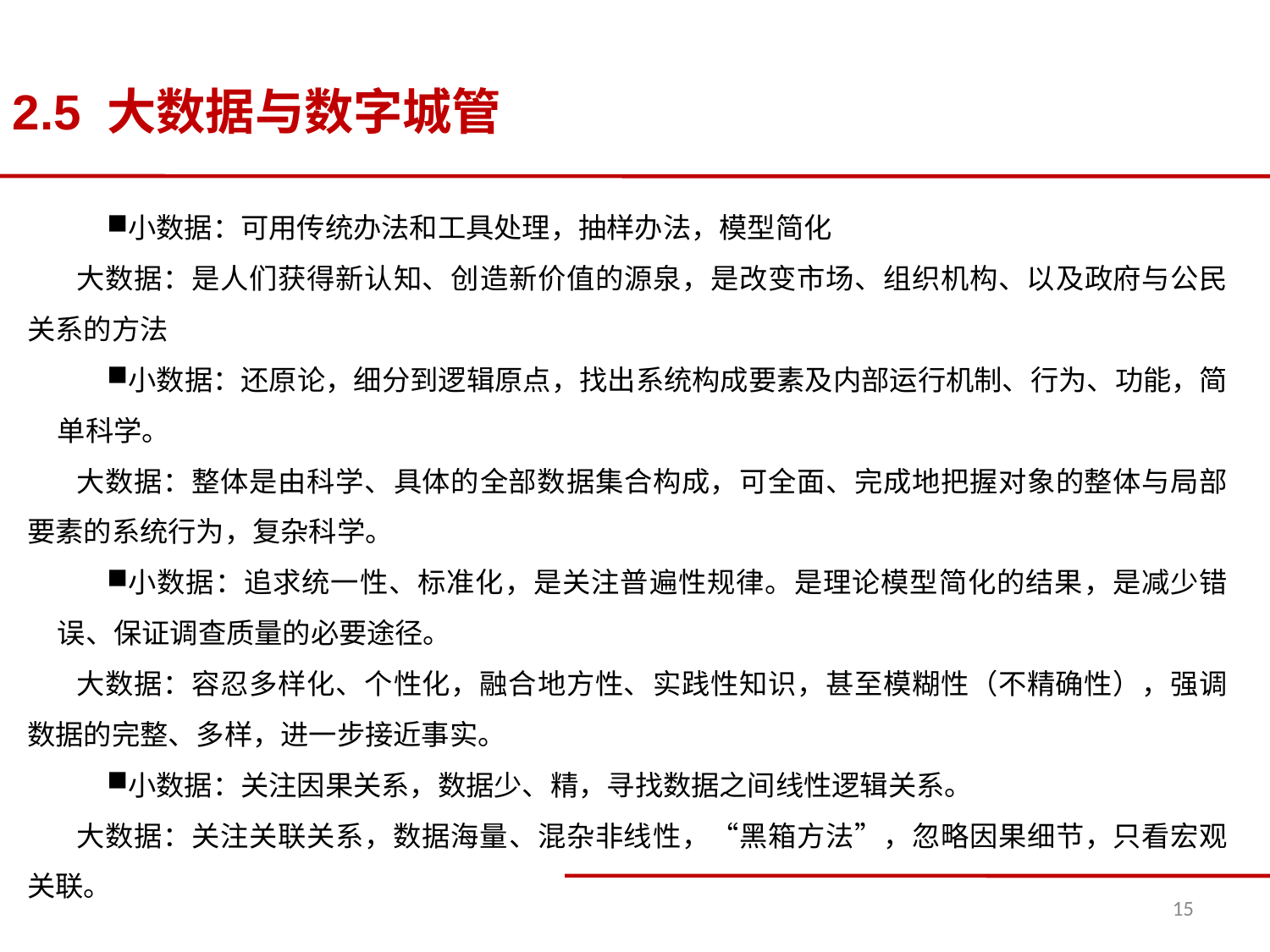

2.5 大数据与数字城管

小数据：可用传统办法和工具处理，抽样办法，模型简化
大数据：是人们获得新认知、创造新价值的源泉，是改变市场、组织机构、以及政府与公民关系的方法
小数据：还原论，细分到逻辑原点，找出系统构成要素及内部运行机制、行为、功能，简单科学。
大数据：整体是由科学、具体的全部数据集合构成，可全面、完成地把握对象的整体与局部要素的系统行为，复杂科学。
小数据：追求统一性、标准化，是关注普遍性规律。是理论模型简化的结果，是减少错误、保证调查质量的必要途径。
大数据：容忍多样化、个性化，融合地方性、实践性知识，甚至模糊性（不精确性），强调数据的完整、多样，进一步接近事实。
小数据：关注因果关系，数据少、精，寻找数据之间线性逻辑关系。
大数据：关注关联关系，数据海量、混杂非线性，“黑箱方法”，忽略因果细节，只看宏观关联。

15